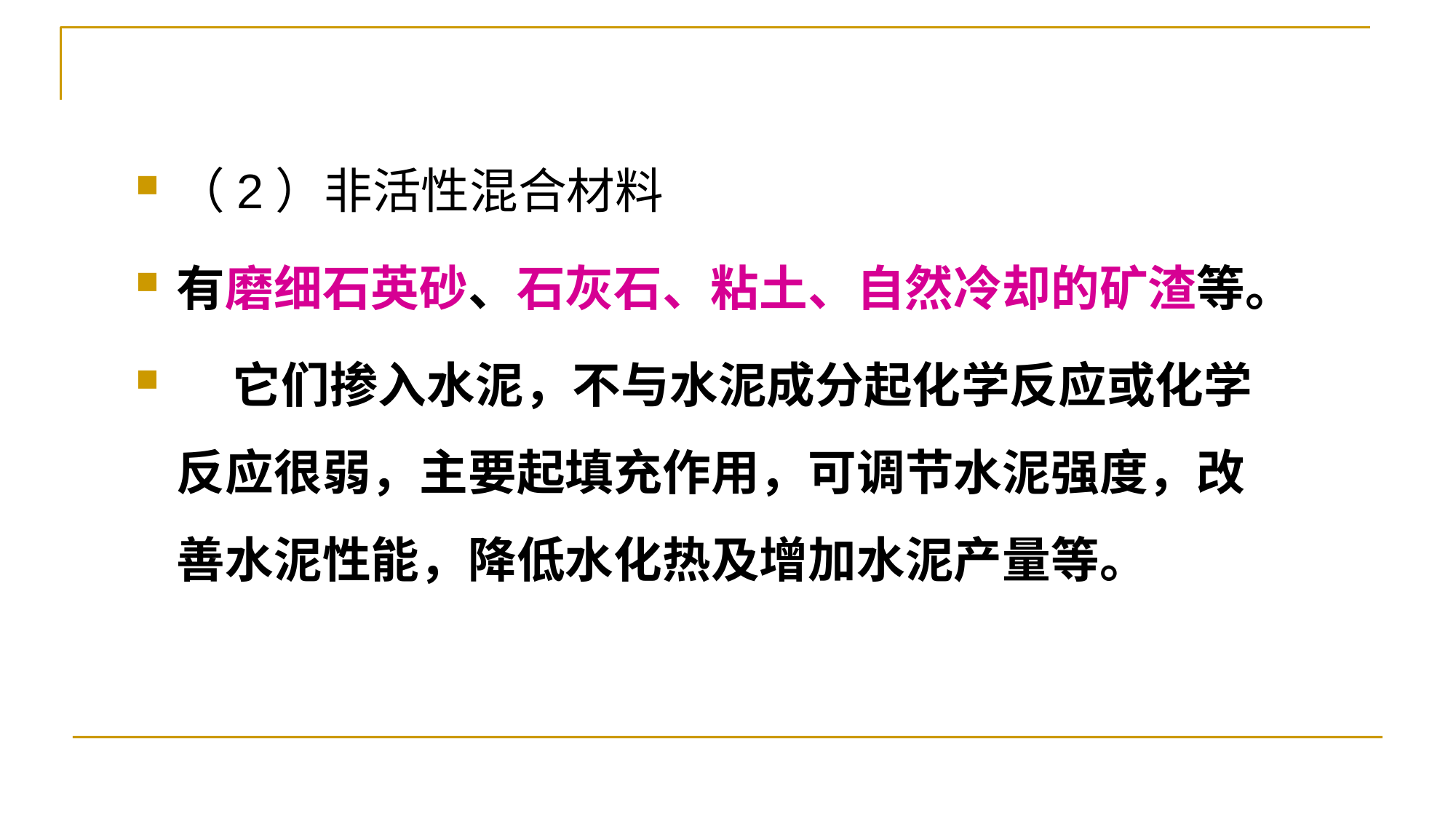

（2）非活性混合材料
有磨细石英砂、石灰石、粘土、自然冷却的矿渣等。
    它们掺入水泥，不与水泥成分起化学反应或化学反应很弱，主要起填充作用，可调节水泥强度，改善水泥性能，降低水化热及增加水泥产量等。